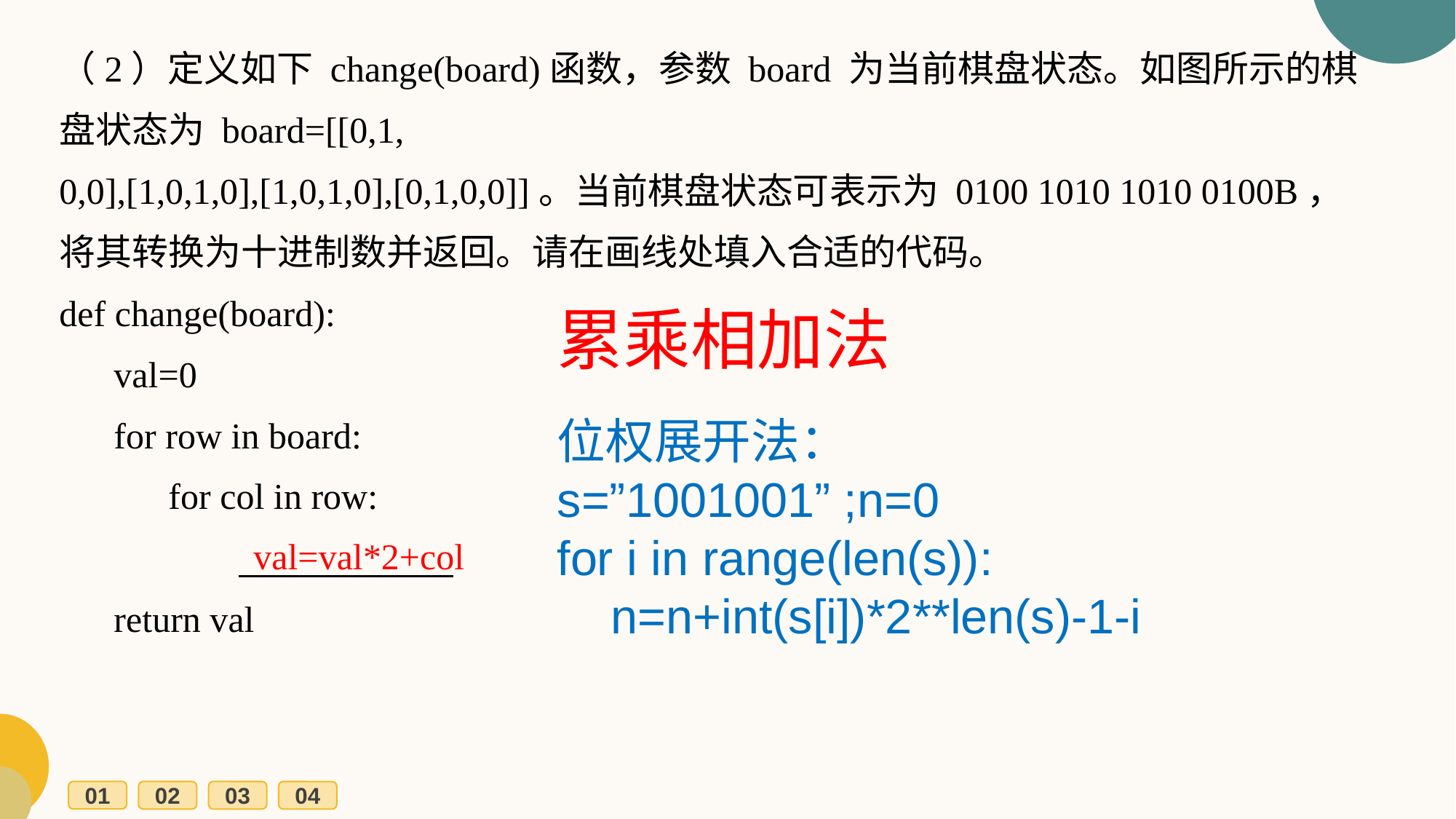

（2）定义如下 change(board)函数，参数 board 为当前棋盘状态。如图所示的棋盘状态为 board=[[0,1,
0,0],[1,0,1,0],[1,0,1,0],[0,1,0,0]]。当前棋盘状态可表示为 0100 1010 1010 0100B，将其转换为十进制数并返回。请在画线处填入合适的代码。
def change(board):
val=0
for row in board:
for col in row:

return val
累乘相加法

位权展开法：
s=”1001001” ;n=0
for i in range(len(s)):
    n=n+int(s[i])*2**len(s)-1-i
val=val*2+col